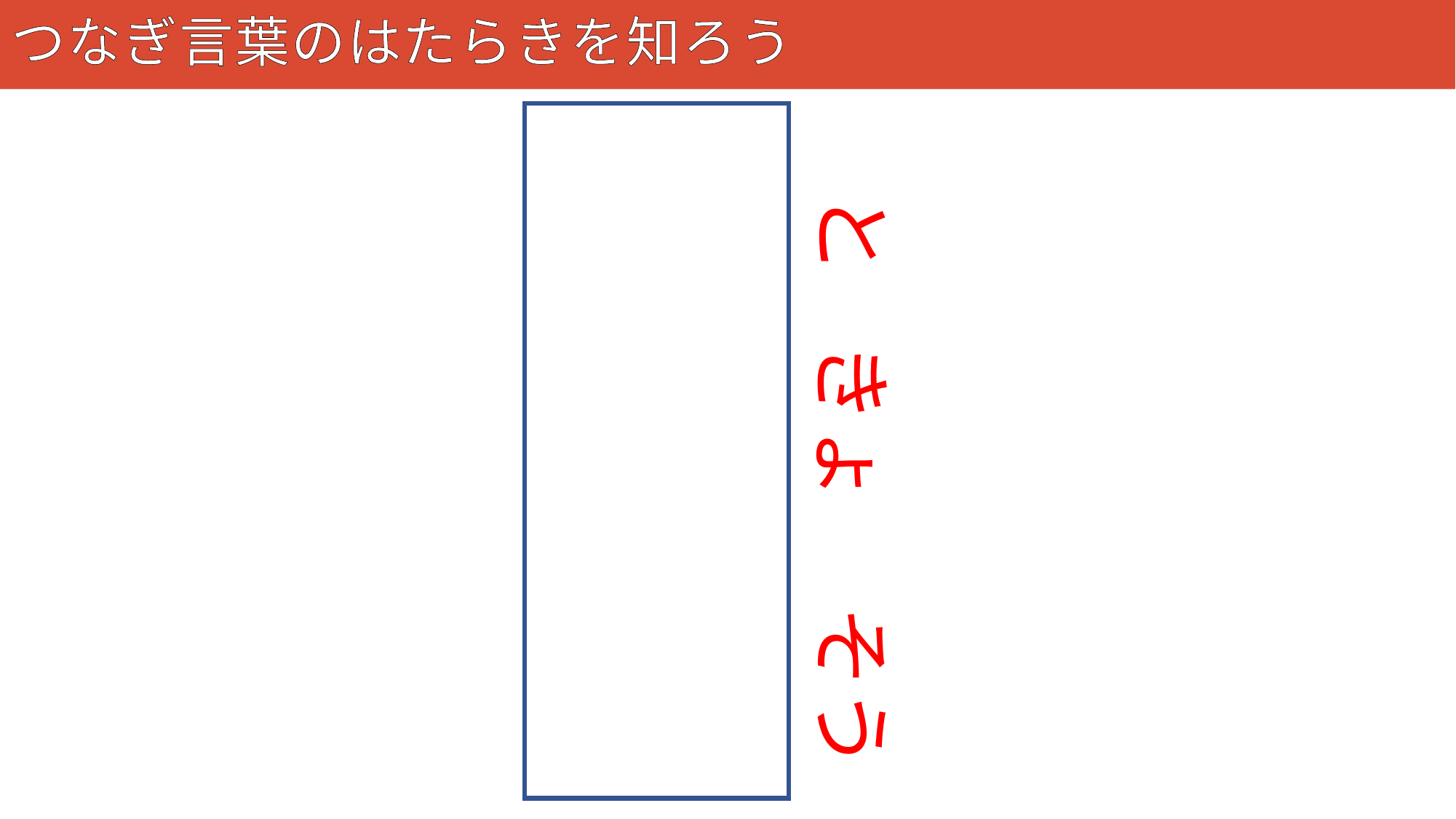

# つなぎ言葉のはたらきを知ろう
93

徒競走
と
きょう
そう